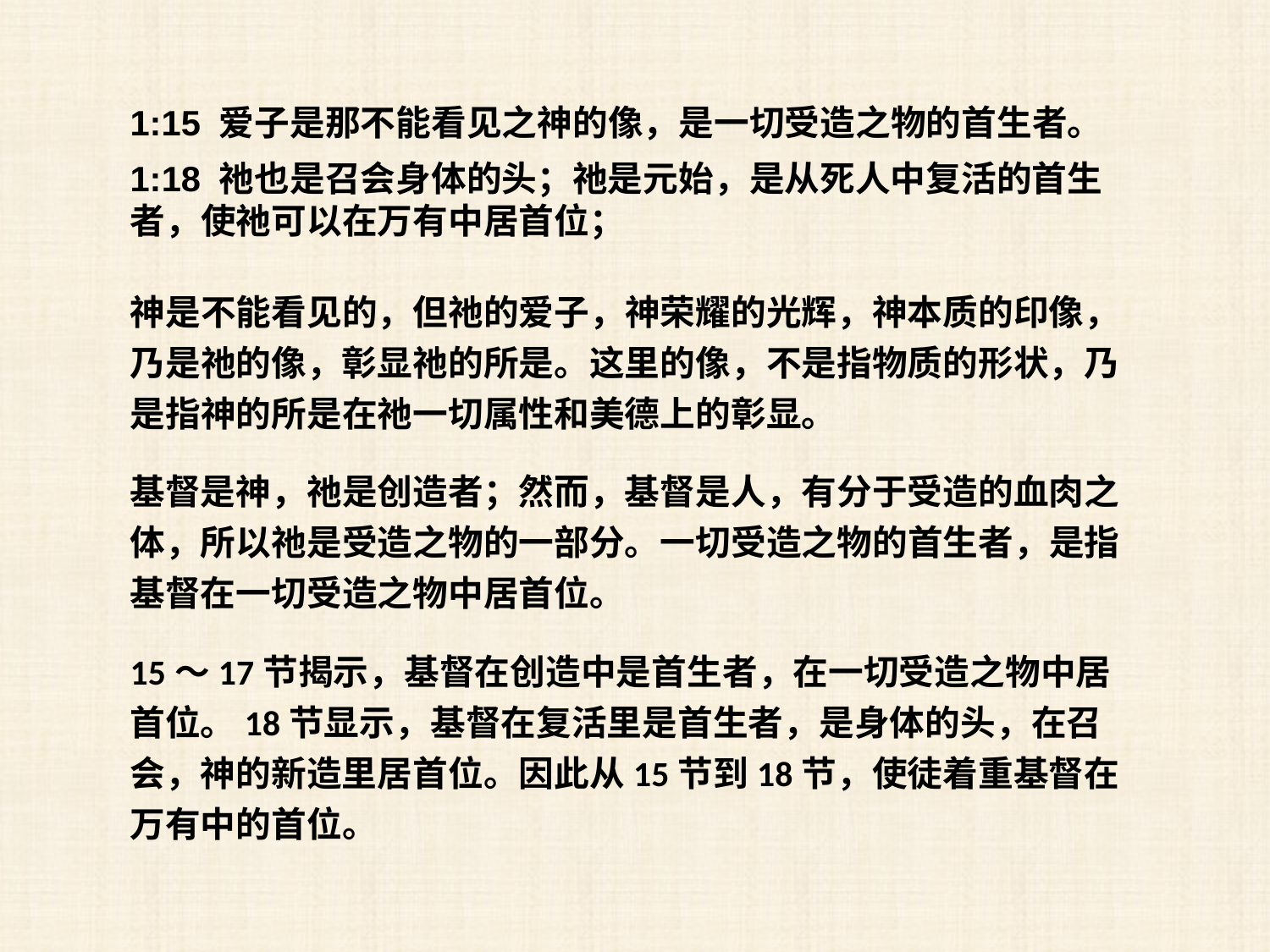

1:15 爱子是那不能看见之神的像，是一切受造之物的首生者。
1:18 祂也是召会身体的头；祂是元始，是从死人中复活的首生者，使祂可以在万有中居首位；
神是不能看见的，但祂的爱子，神荣耀的光辉，神本质的印像，乃是祂的像，彰显祂的所是。这里的像，不是指物质的形状，乃是指神的所是在祂一切属性和美德上的彰显。
基督是神，祂是创造者；然而，基督是人，有分于受造的血肉之体，所以祂是受造之物的一部分。一切受造之物的首生者，是指基督在一切受造之物中居首位。
15～17节揭示，基督在创造中是首生者，在一切受造之物中居首位。18节显示，基督在复活里是首生者，是身体的头，在召会，神的新造里居首位。因此从15节到18节，使徒着重基督在万有中的首位。